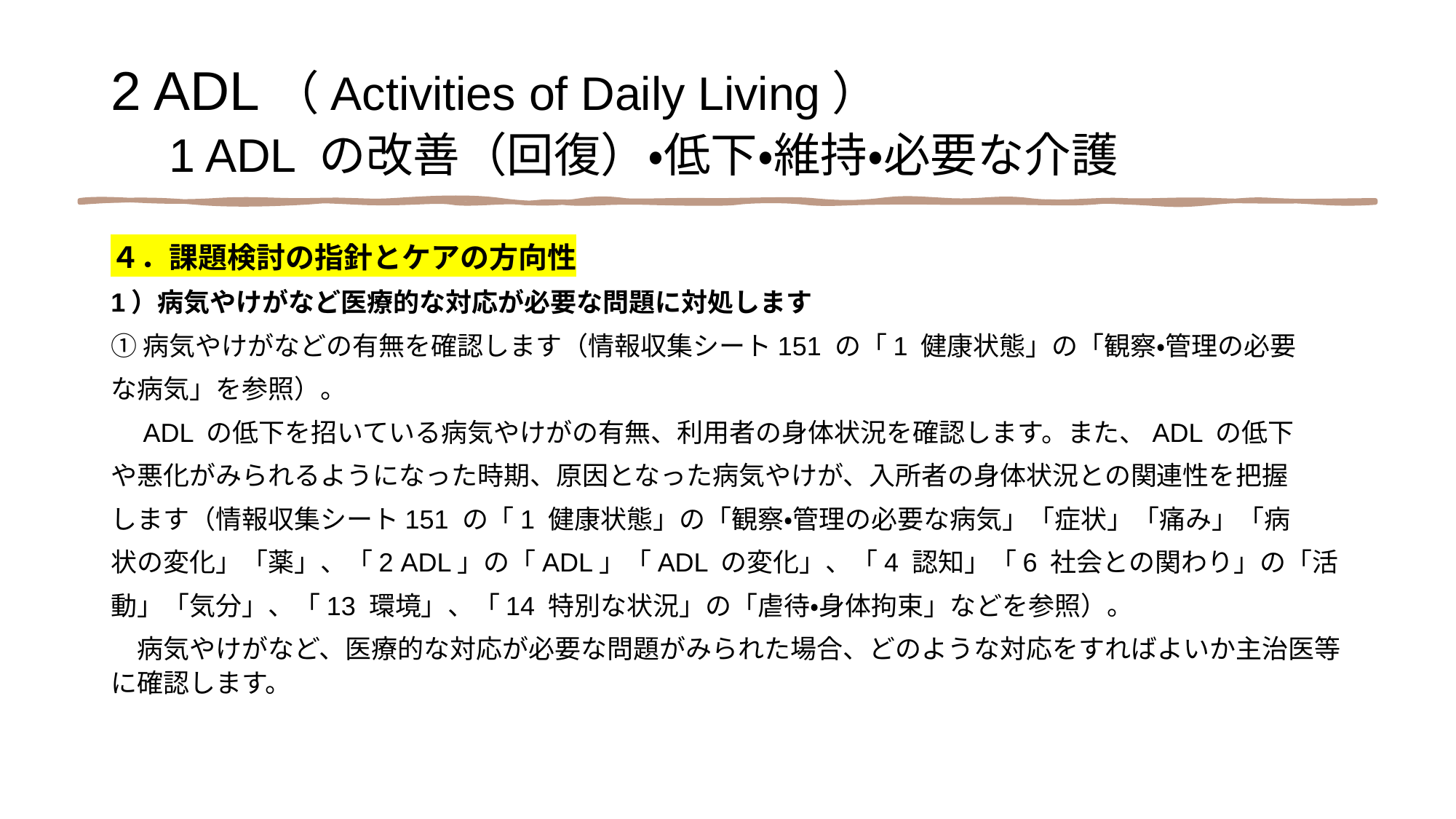

2 ADL（Activities of Daily Living）
　1 ADL の改善（回復）・低下・維持・必要な介護

４．課題検討の指針とケアの方向性
1）病気やけがなど医療的な対応が必要な問題に対処します
①病気やけがなどの有無を確認します（情報収集シート151 の「1 健康状態」の「観察・管理の必要
な病気」を参照）。
　ADL の低下を招いている病気やけがの有無、利用者の身体状況を確認します。また、ADL の低下
や悪化がみられるようになった時期、原因となった病気やけが、入所者の身体状況との関連性を把握
します（情報収集シート151 の「1 健康状態」の「観察・管理の必要な病気」「症状」「痛み」「病
状の変化」「薬」、「2 ADL」の「ADL」「ADL の変化」、「4 認知」「6 社会との関わり」の「活
動」「気分」、「13 環境」、「14 特別な状況」の「虐待・身体拘束」などを参照）。
　病気やけがなど、医療的な対応が必要な問題がみられた場合、どのような対応をすればよいか主治医等に確認します。